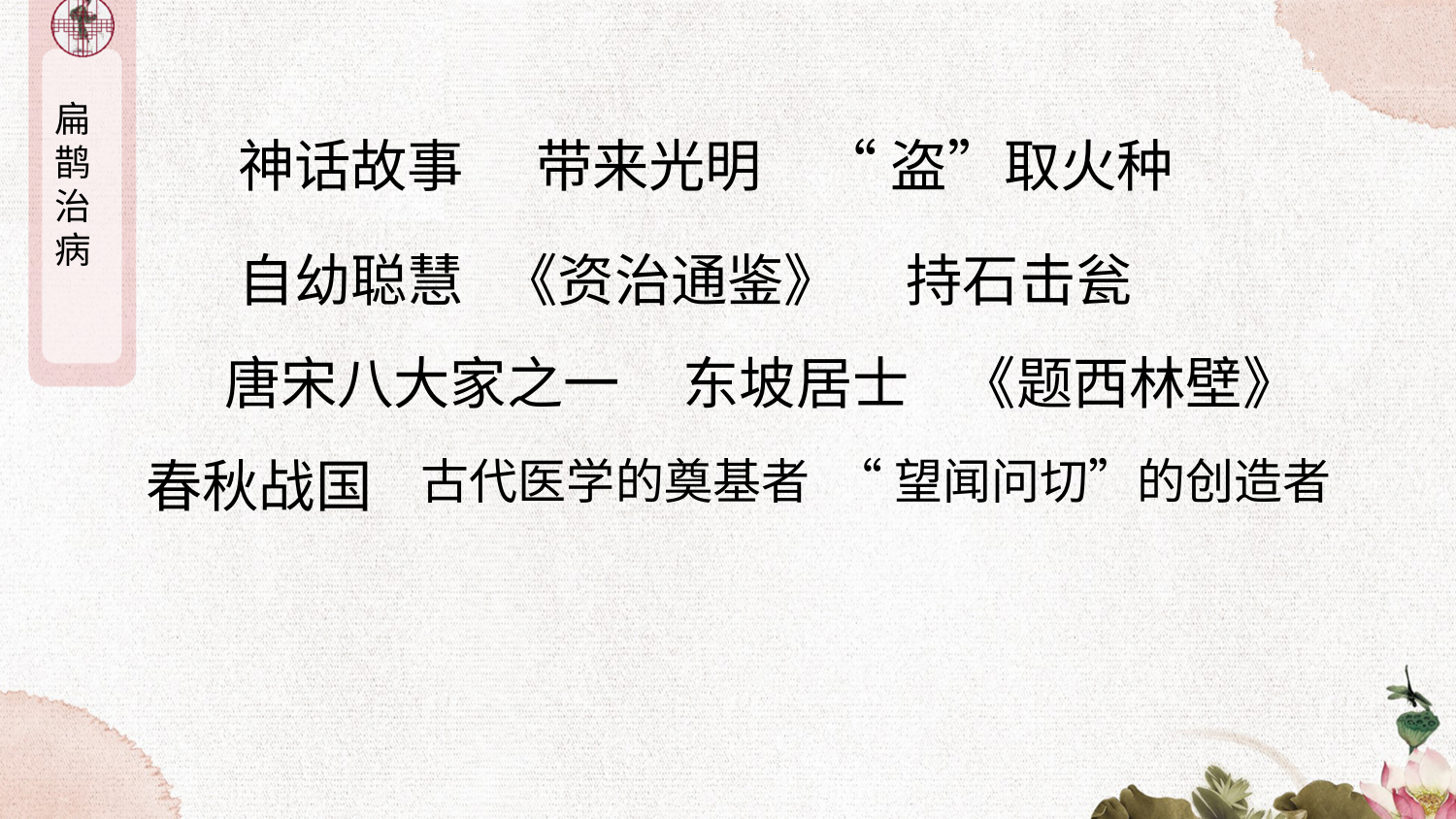

扁
鹊
治
病
神话故事
带来光明
   “盗”取火种
自幼聪慧
《资治通鉴》
 持石击瓮
    唐宋八大家之一     东坡居士

《题西林壁》
春秋战国
古代医学的奠基者

“望闻问切”的创造者